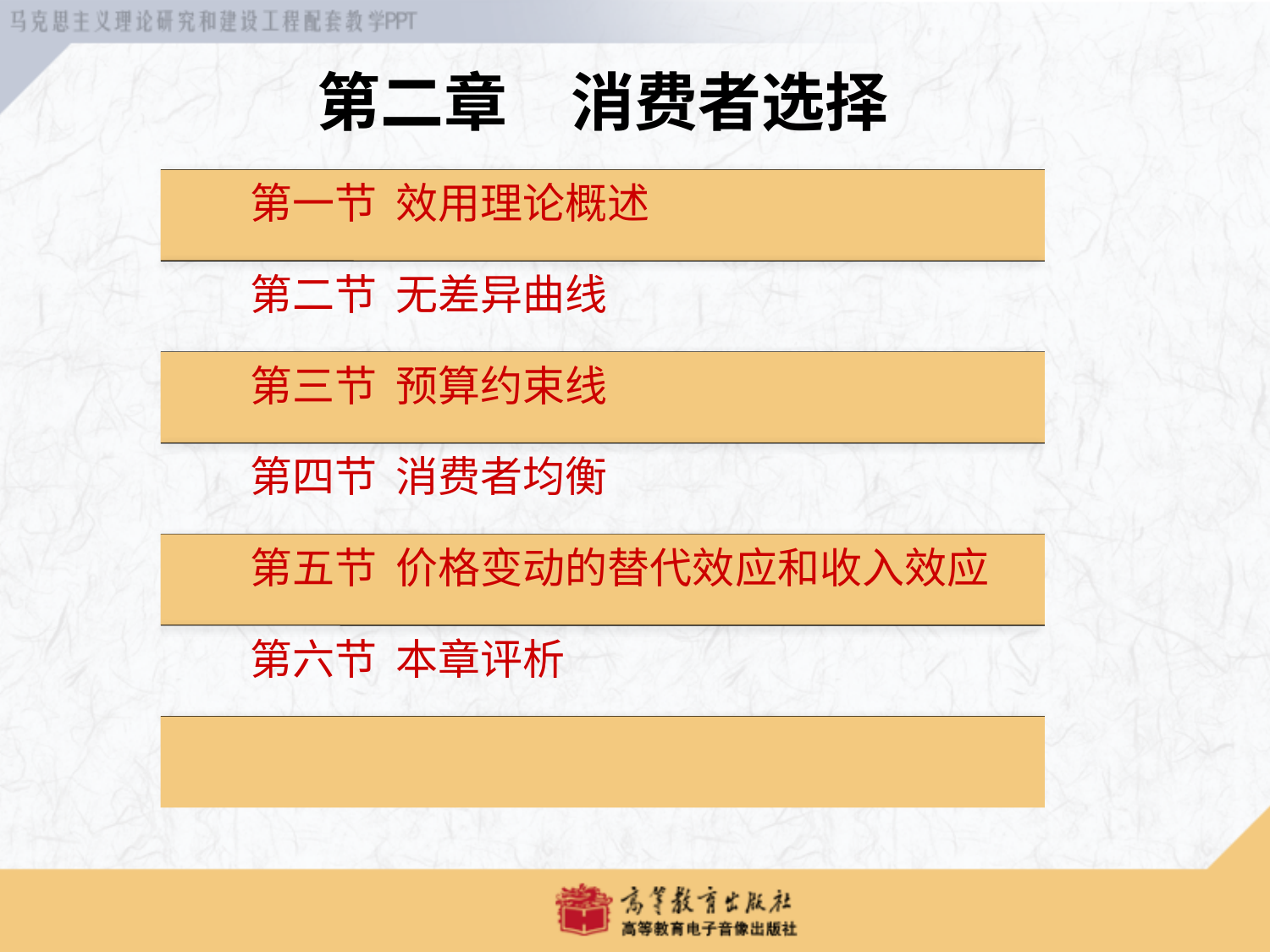

第二章	消费者选择
       第一节  效用理论概述
       第二节  无差异曲线
       第三节  预算约束线
       第四节  消费者均衡
       第五节  价格变动的替代效应和收入效应
       第六节  本章评析